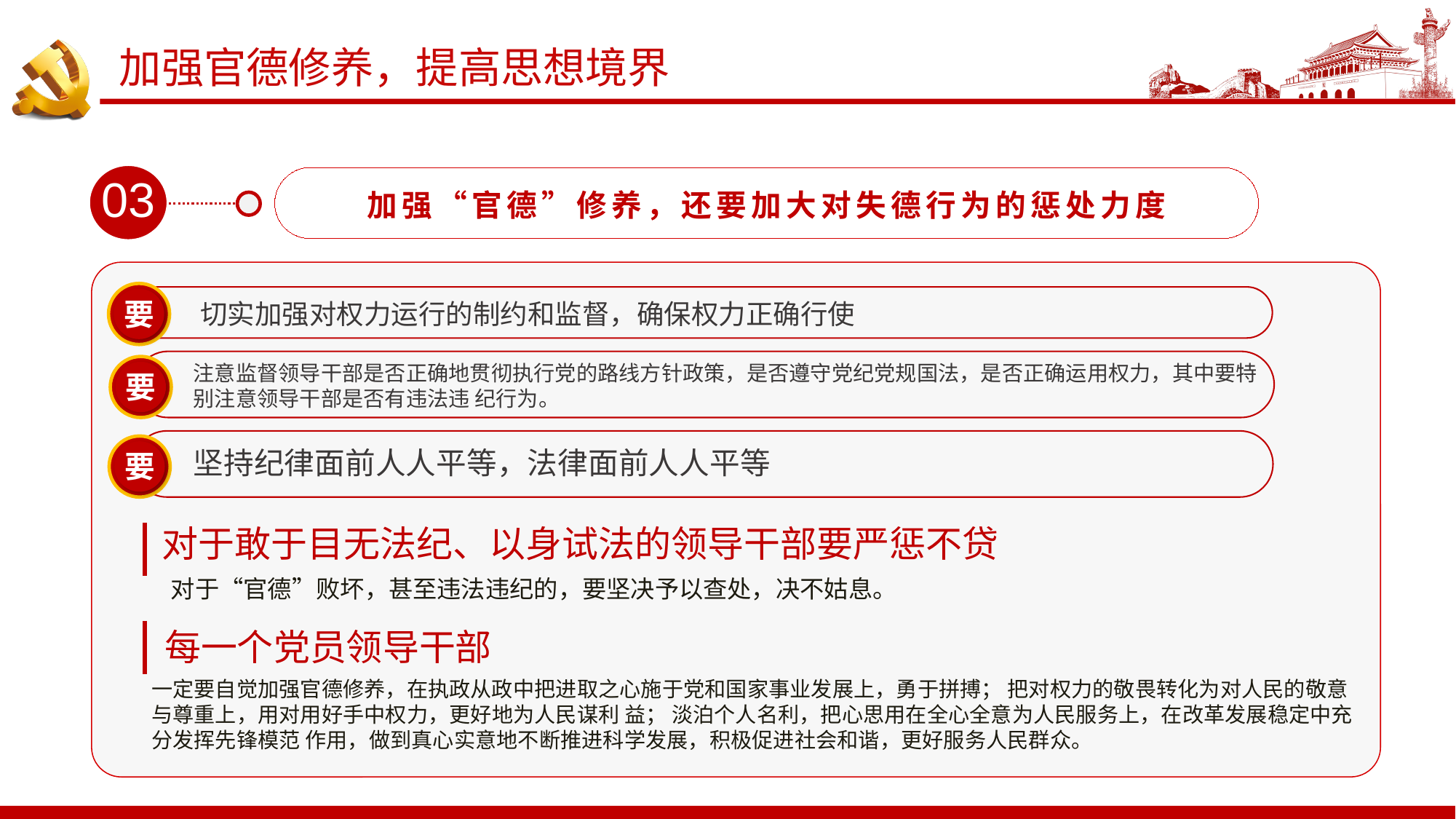

# 加强官德修养，提高思想境界
03

加强“官德”修养，还要加大对失德行为的惩处力度

要

切实加强对权力运行的制约和监督，确保权力正确行使

要
注意监督领导干部是否正确地贯彻执行党的路线方针政策，是否遵守党纪党规国法，是否正确运用权力，其中要特别注意领导干部是否有违法违 纪行为。

要
坚持纪律面前人人平等，法律面前人人平等
对于敢于目无法纪、以身试法的领导干部要严惩不贷
对于“官德”败坏，甚至违法违纪的，要坚决予以查处，决不姑息。
每一个党员领导干部
一定要自觉加强官德修养，在执政从政中把进取之心施于党和国家事业发展上，勇于拼搏； 把对权力的敬畏转化为对人民的敬意与尊重上，用对用好手中权力，更好地为人民谋利 益； 淡泊个人名利，把心思用在全心全意为人民服务上，在改革发展稳定中充分发挥先锋模范 作用，做到真心实意地不断推进科学发展，积极促进社会和谐，更好服务人民群众。